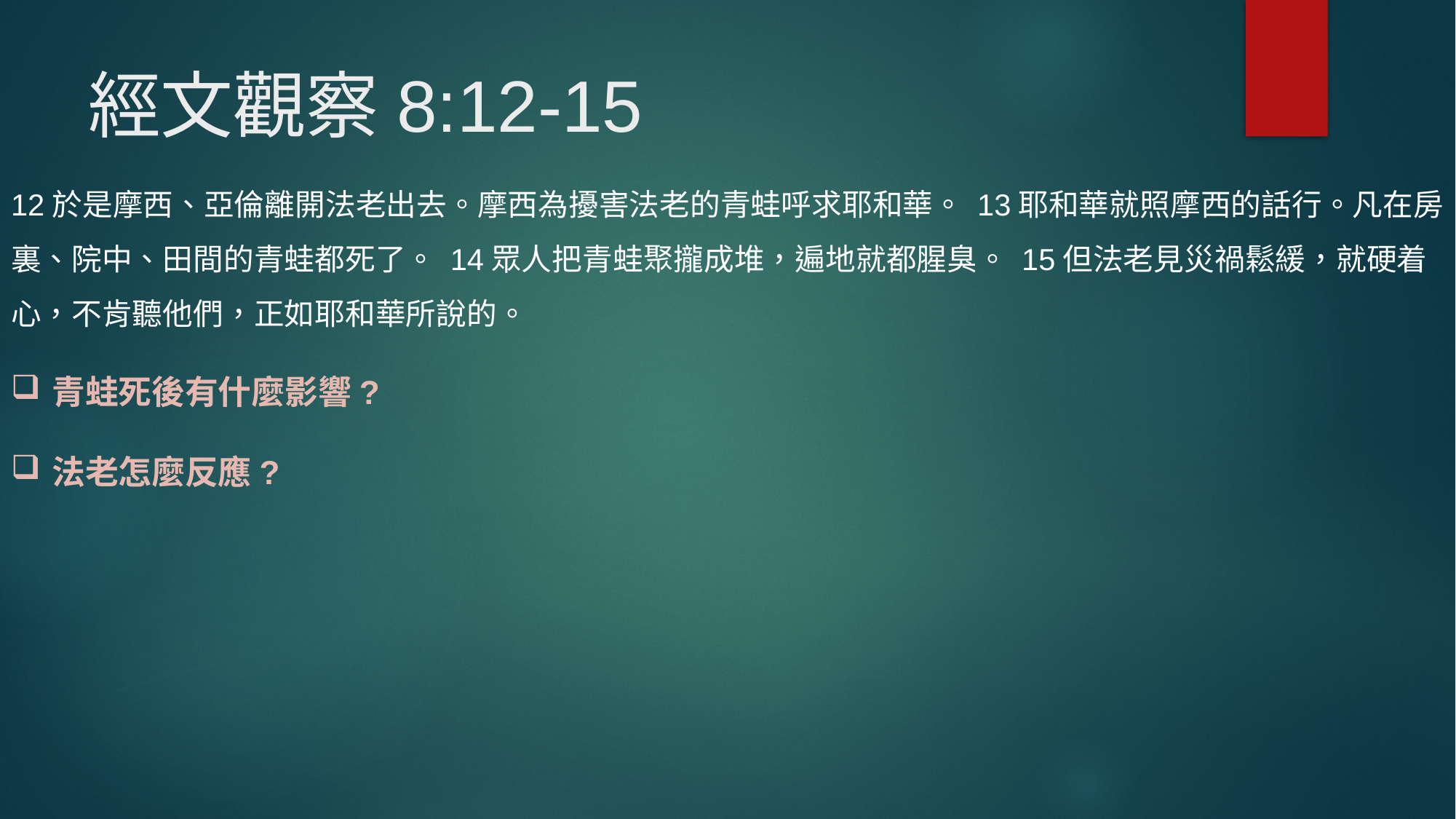

# 經文觀察8:12-15
12於是摩西、亞倫離開法老出去。摩西為擾害法老的青蛙呼求耶和華。 13耶和華就照摩西的話行。凡在房裏、院中、田間的青蛙都死了。 14眾人把青蛙聚攏成堆，遍地就都腥臭。 15但法老見災禍鬆緩，就硬着心，不肯聽他們，正如耶和華所說的。

青蛙死後有什麼影響?

法老怎麼反應?